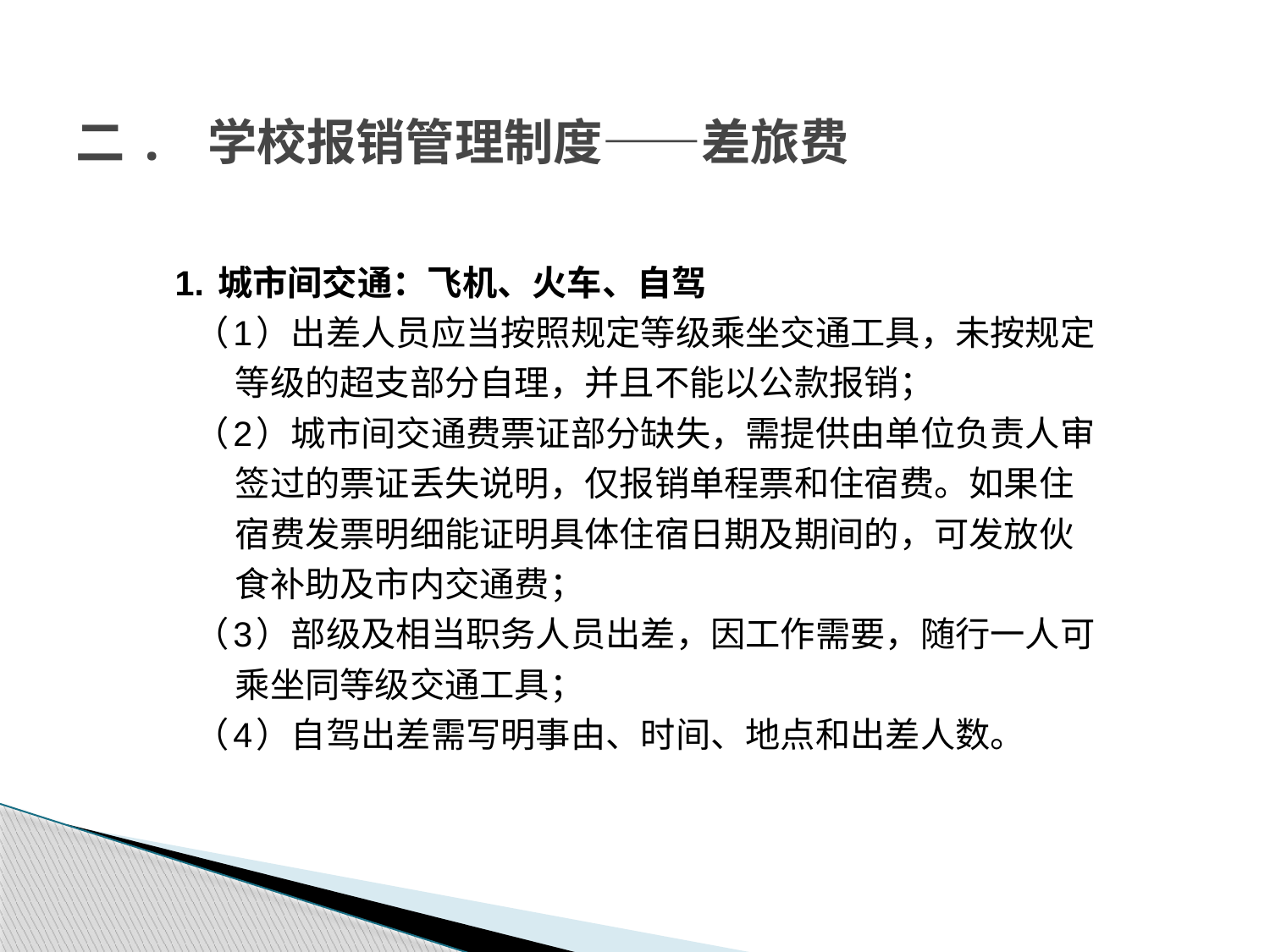

# 二. 学校报销管理制度——差旅费
1. 城市间交通：飞机、火车、自驾
  （1）出差人员应当按照规定等级乘坐交通工具，未按规定等级的超支部分自理，并且不能以公款报销；
  （2）城市间交通费票证部分缺失，需提供由单位负责人审签过的票证丢失说明，仅报销单程票和住宿费。如果住宿费发票明细能证明具体住宿日期及期间的，可发放伙食补助及市内交通费；
  （3）部级及相当职务人员出差，因工作需要，随行一人可乘坐同等级交通工具；
  （4）自驾出差需写明事由、时间、地点和出差人数。